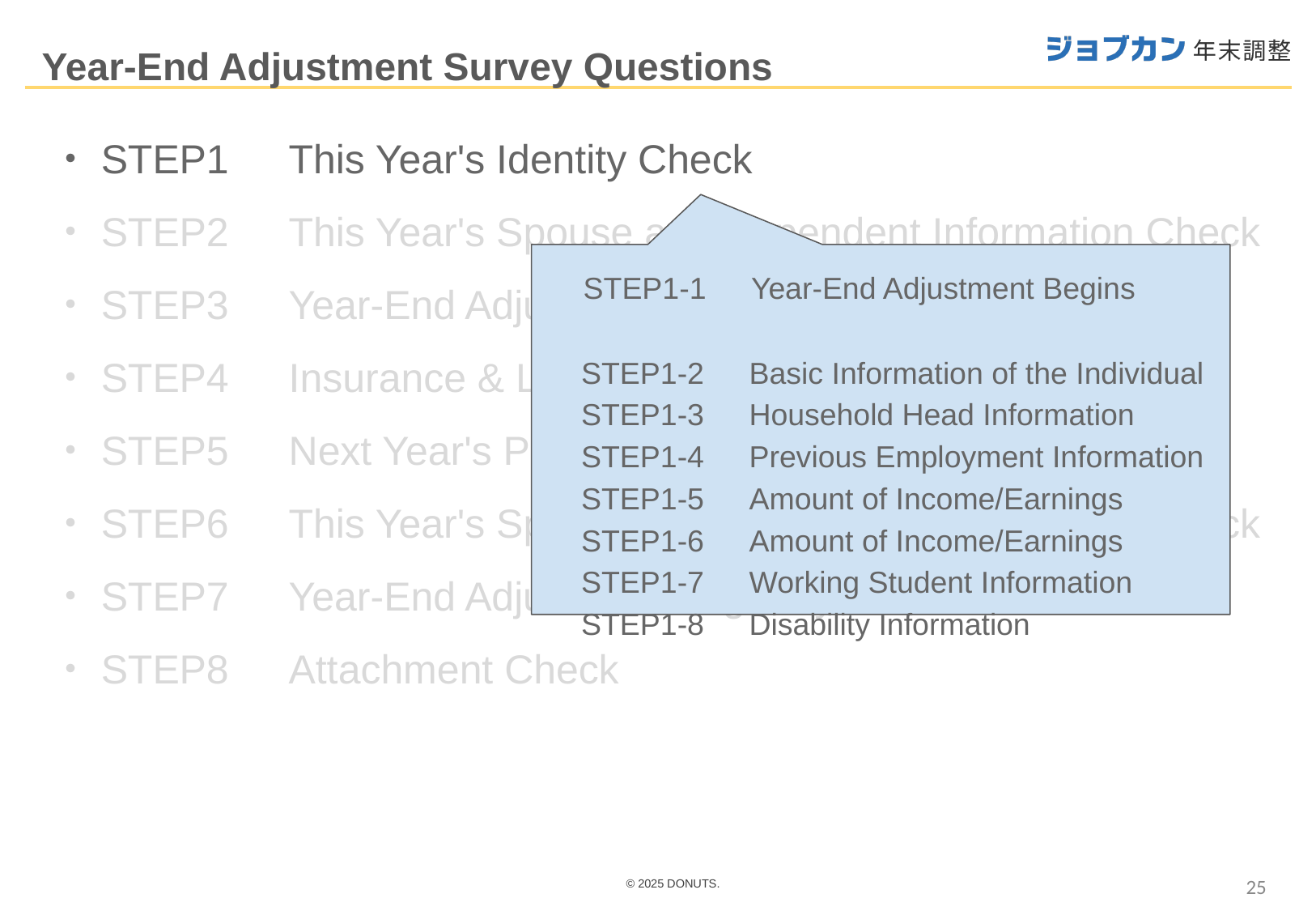

Year-End Adjustment Survey Questions
・STEP1　This Year's Identity Check
・STEP2　This Year's Spouse and Dependent Information Check
・STEP3　Year-End Adjustment Eligibility Check for This Year
・STEP4　Insurance & Loan Check
・STEP5　Next Year's Personal Information Check
・STEP6　This Year's Spouse and Dependent Information Check
・STEP7　Year-End Adjustment Eligibility Check for Next Year
・STEP8　Attachment Check

    STEP1-1　Year-End Adjustment Begins
　STEP1-2　Basic Information of the Individual
　STEP1-3　Household Head Information
　STEP1-4　Previous Employment Information
　STEP1-5　Amount of Income/Earnings
　STEP1-6　Amount of Income/Earnings
　STEP1-7　Working Student Information
　STEP1-8　Disability Information

25